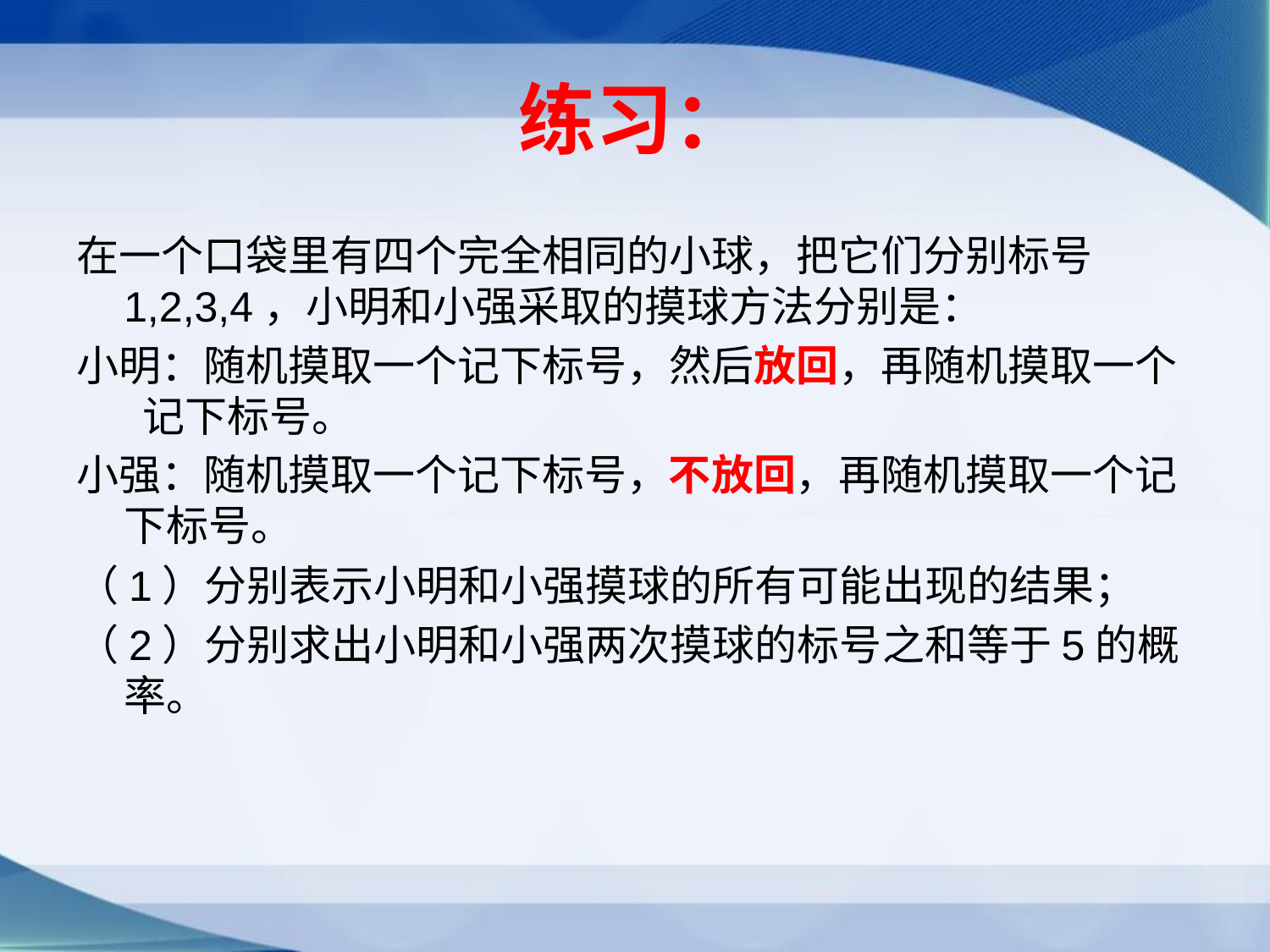

# 练习：
在一个口袋里有四个完全相同的小球，把它们分别标号1,2,3,4，小明和小强采取的摸球方法分别是：
小明：随机摸取一个记下标号，然后放回，再随机摸取一个    记下标号。
小强：随机摸取一个记下标号，不放回，再随机摸取一个记 下标号。
（1）分别表示小明和小强摸球的所有可能出现的结果；
（2）分别求出小明和小强两次摸球的标号之和等于5的概率。